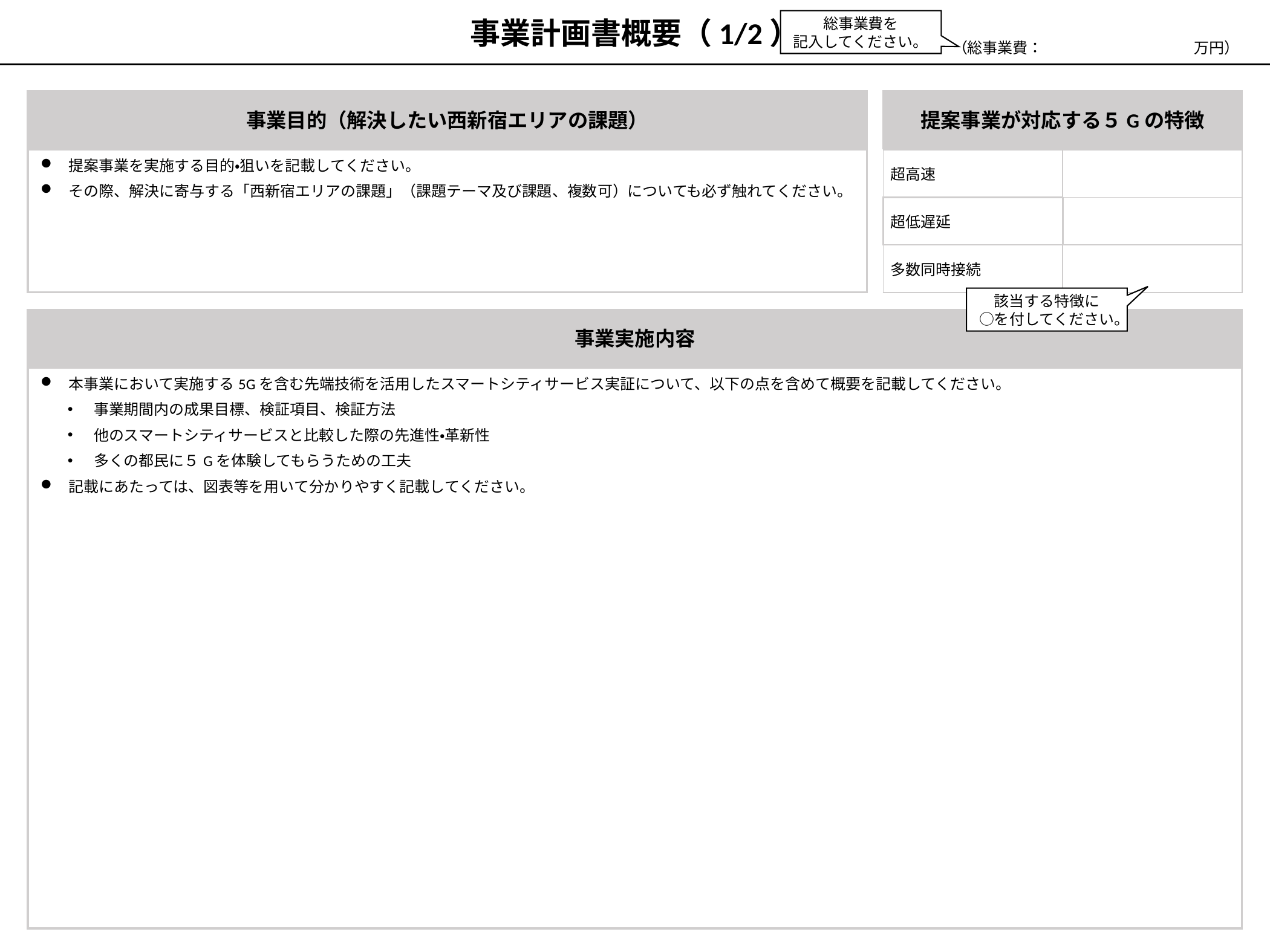

事業計画書概要（1/2）
総事業費を
記入してください。
（総事業費：　　　　　　　　　　万円）
事業目的（解決したい西新宿エリアの課題）
提案事業が対応する５Gの特徴
| 超高速 |  |
| --- | --- |
| 超低遅延 |  |
| 多数同時接続 |  |
提案事業を実施する目的・狙いを記載してください。
その際、解決に寄与する「西新宿エリアの課題」（課題テーマ及び課題、複数可）についても必ず触れてください。
該当する特徴に
○を付してください。
事業実施内容
本事業において実施する5Gを含む先端技術を活用したスマートシティサービス実証について、以下の点を含めて概要を記載してください。
事業期間内の成果目標、検証項目、検証方法
他のスマートシティサービスと比較した際の先進性・革新性
多くの都民に５Gを体験してもらうための工夫
記載にあたっては、図表等を用いて分かりやすく記載してください。